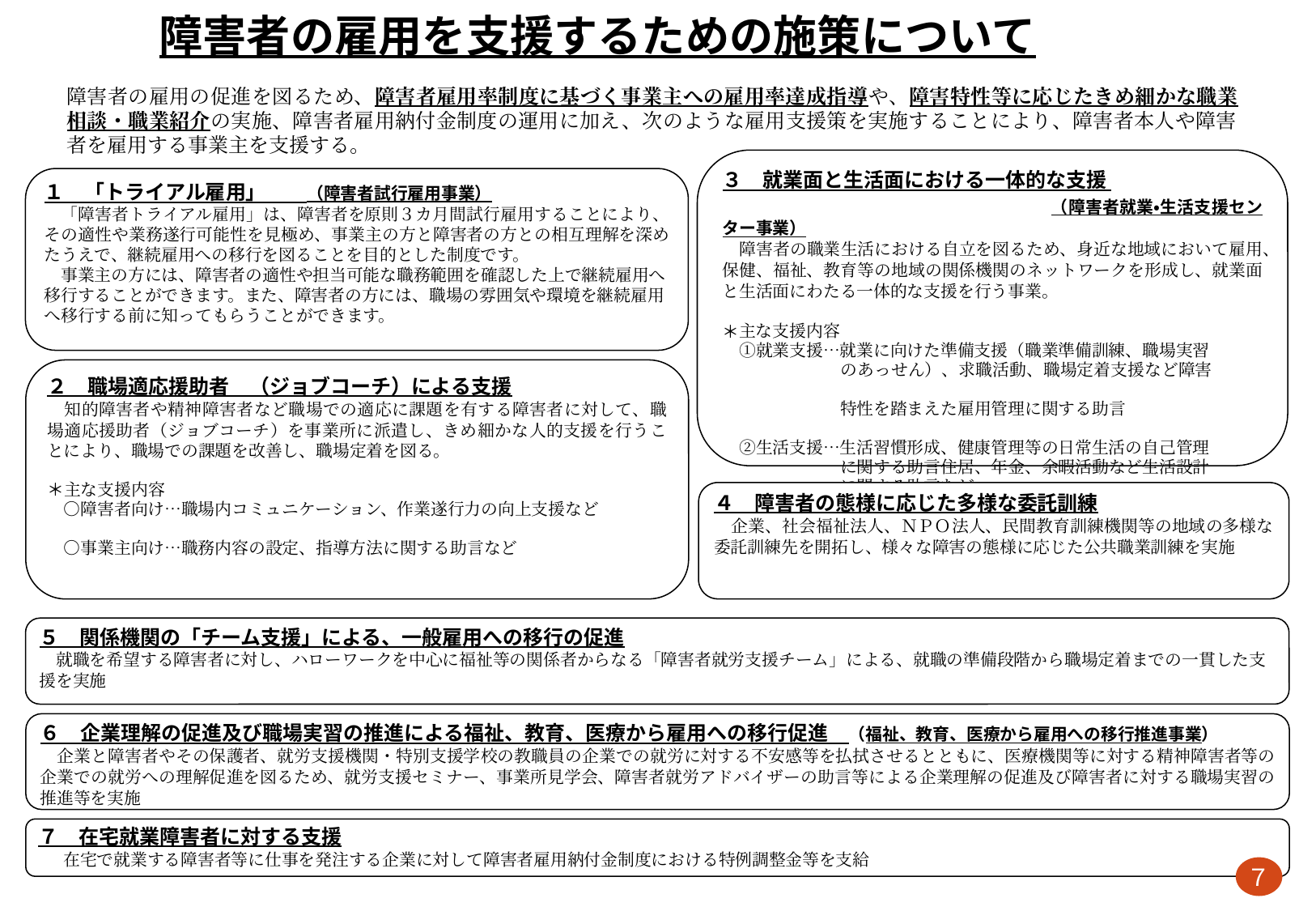

障害者の雇用を支援するための施策について
障害者の雇用の促進を図るため、障害者雇用率制度に基づく事業主への雇用率達成指導や、障害特性等に応じたきめ細かな職業相談・職業紹介の実施、障害者雇用納付金制度の運用に加え、次のような雇用支援策を実施することにより、障害者本人や障害者を雇用する事業主を支援する。

３　就業面と生活面における一体的な支援
　　　　　　　　　　　　　　　　（障害者就業・生活支援センター事業）
　障害者の職業生活における自立を図るため、身近な地域において雇用、保健、福祉、教育等の地域の関係機関のネットワークを形成し、就業面と生活面にわたる一体的な支援を行う事業。

主な支援内容
　①就業支援…就業に向けた準備支援（職業準備訓練、職場実習
　　　　　　　のあっせん）、求職活動、職場定着支援など障害
　　　　　　　特性を踏まえた雇用管理に関する助言

　②生活支援…生活習慣形成、健康管理等の日常生活の自己管理
　　　　　　　に関する助言住居、年金、余暇活動など生活設計
　　　　　　　に関する助言など

１　「トライアル雇用」　　（障害者試行雇用事業）
　「障害者トライアル雇用」は、障害者を原則３カ月間試行雇用することにより、その適性や業務遂行可能性を見極め、事業主の方と障害者の方との相互理解を深めたうえで、継続雇用への移行を図ることを目的とした制度です。
　事業主の方には、障害者の適性や担当可能な職務範囲を確認した上で継続雇用へ移行することができます。また、障害者の方には、職場の雰囲気や環境を継続雇用へ移行する前に知ってもらうことができます。
２　職場適応援助者　（ジョブコーチ）による支援
　知的障害者や精神障害者など職場での適応に課題を有する障害者に対して、職場適応援助者（ジョブコーチ）を事業所に派遣し、きめ細かな人的支援を行うことにより、職場での課題を改善し、職場定着を図る。

主な支援内容
　○障害者向け…職場内コミュニケーション、作業遂行力の向上支援など

　○事業主向け…職務内容の設定、指導方法に関する助言など
４　障害者の態様に応じた多様な委託訓練
　企業、社会福祉法人、ＮＰＯ法人、民間教育訓練機関等の地域の多様な委託訓練先を開拓し、様々な障害の態様に応じた公共職業訓練を実施
５　関係機関の「チーム支援」による、一般雇用への移行の促進
　就職を希望する障害者に対し、ハローワークを中心に福祉等の関係者からなる「障害者就労支援チーム」による、就職の準備段階から職場定着までの一貫した支援を実施

６　企業理解の促進及び職場実習の推進による福祉、教育、医療から雇用への移行促進　（福祉、教育、医療から雇用への移行推進事業）
　企業と障害者やその保護者、就労支援機関・特別支援学校の教職員の企業での就労に対する不安感等を払拭させるとともに、医療機関等に対する精神障害者等の企業での就労への理解促進を図るため、就労支援セミナー、事業所見学会、障害者就労アドバイザーの助言等による企業理解の促進及び障害者に対する職場実習の推進等を実施
７　在宅就業障害者に対する支援
 　在宅で就業する障害者等に仕事を発注する企業に対して障害者雇用納付金制度における特例調整金等を支給
７